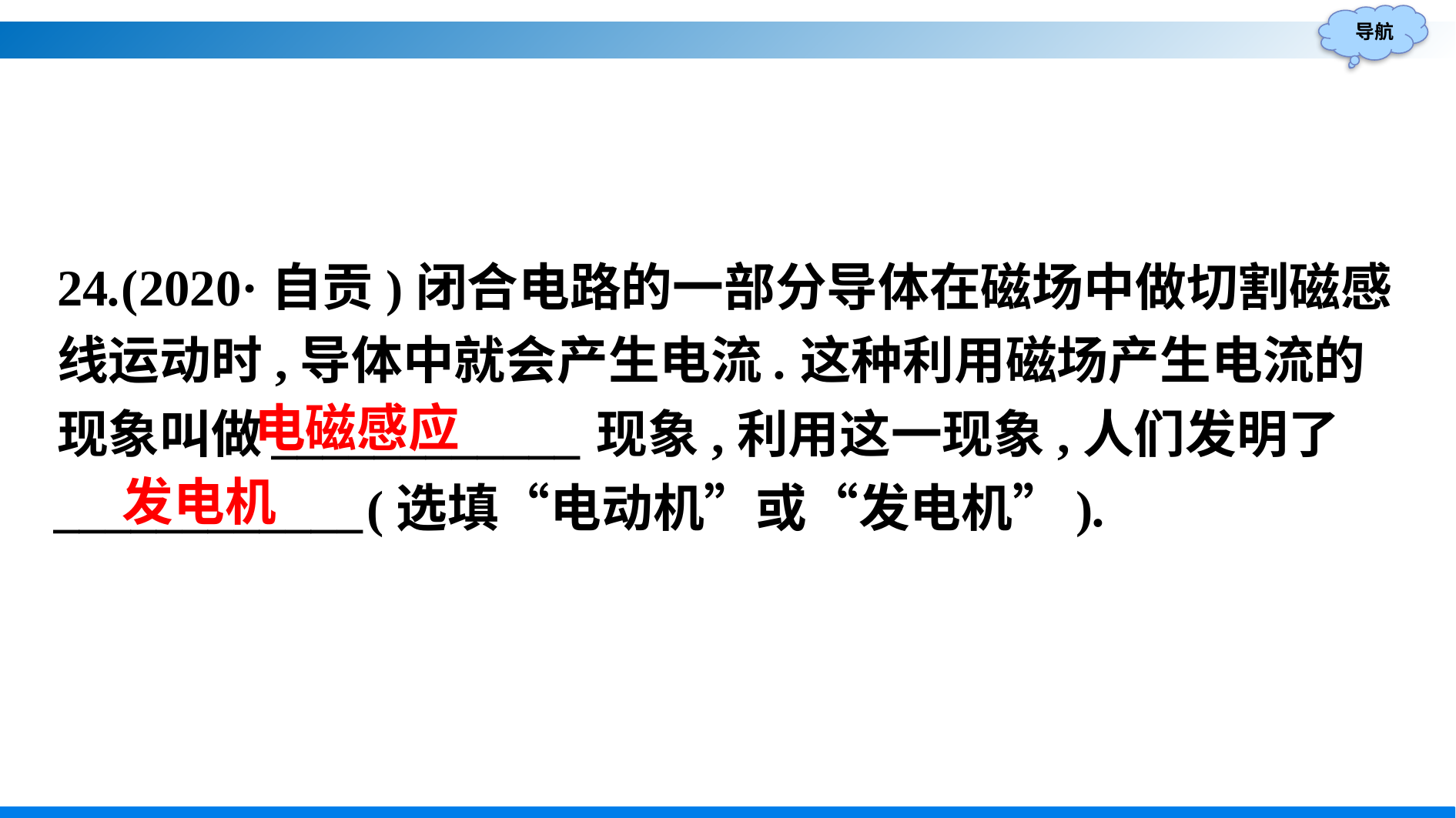

24.(2020·自贡)闭合电路的一部分导体在磁场中做切割磁感线运动时,导体中就会产生电流.这种利用磁场产生电流的现象叫做____________现象,利用这一现象,人们发明了____________(选填“电动机”或“发电机”).
电磁感应
发电机